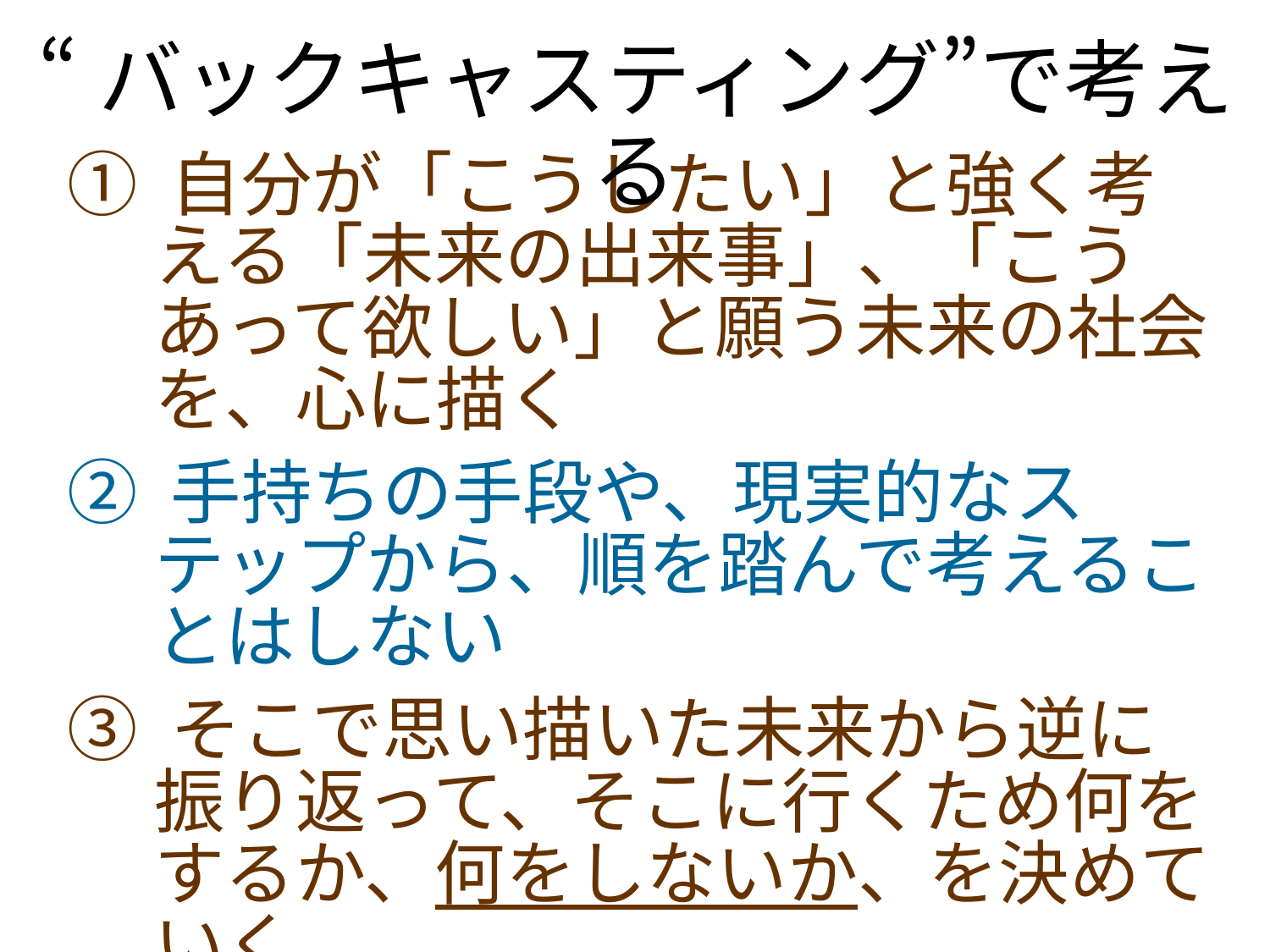

“バックキャスティング”で考える
① 自分が「こうしたい」と強く考える「未来の出来事」、「こうあって欲しい」と願う未来の社会を、心に描く
② 手持ちの手段や、現実的なステップから、順を踏んで考えることはしない
③ そこで思い描いた未来から逆に振り返って、そこに行くため何をするか、何をしないか、を決めていく
④ 新たな事態が起きた場合も、未来　から振り返って、今の対応を決める